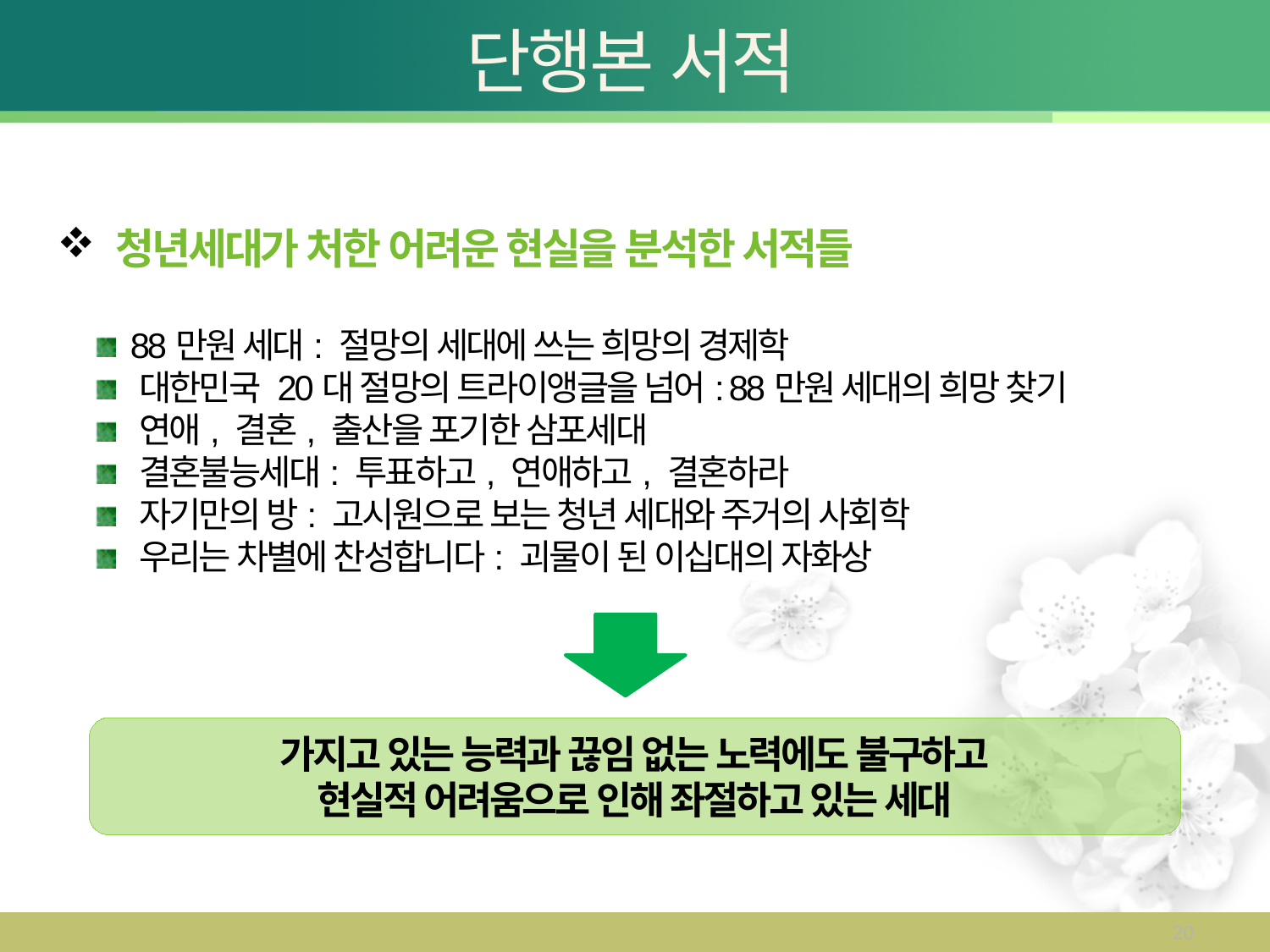

# 단행본 서적
 청년세대가 처한 어려운 현실을 분석한 서적들
 88만원 세대: 절망의 세대에 쓰는 희망의 경제학
 대한민국 20대 절망의 트라이앵글을 넘어: 88만원 세대의 희망 찾기
 연애, 결혼, 출산을 포기한 삼포세대
 결혼불능세대: 투표하고, 연애하고, 결혼하라
 자기만의 방: 고시원으로 보는 청년 세대와 주거의 사회학
 우리는 차별에 찬성합니다: 괴물이 된 이십대의 자화상

가지고 있는 능력과 끊임 없는 노력에도 불구하고
현실적 어려움으로 인해 좌절하고 있는 세대
20